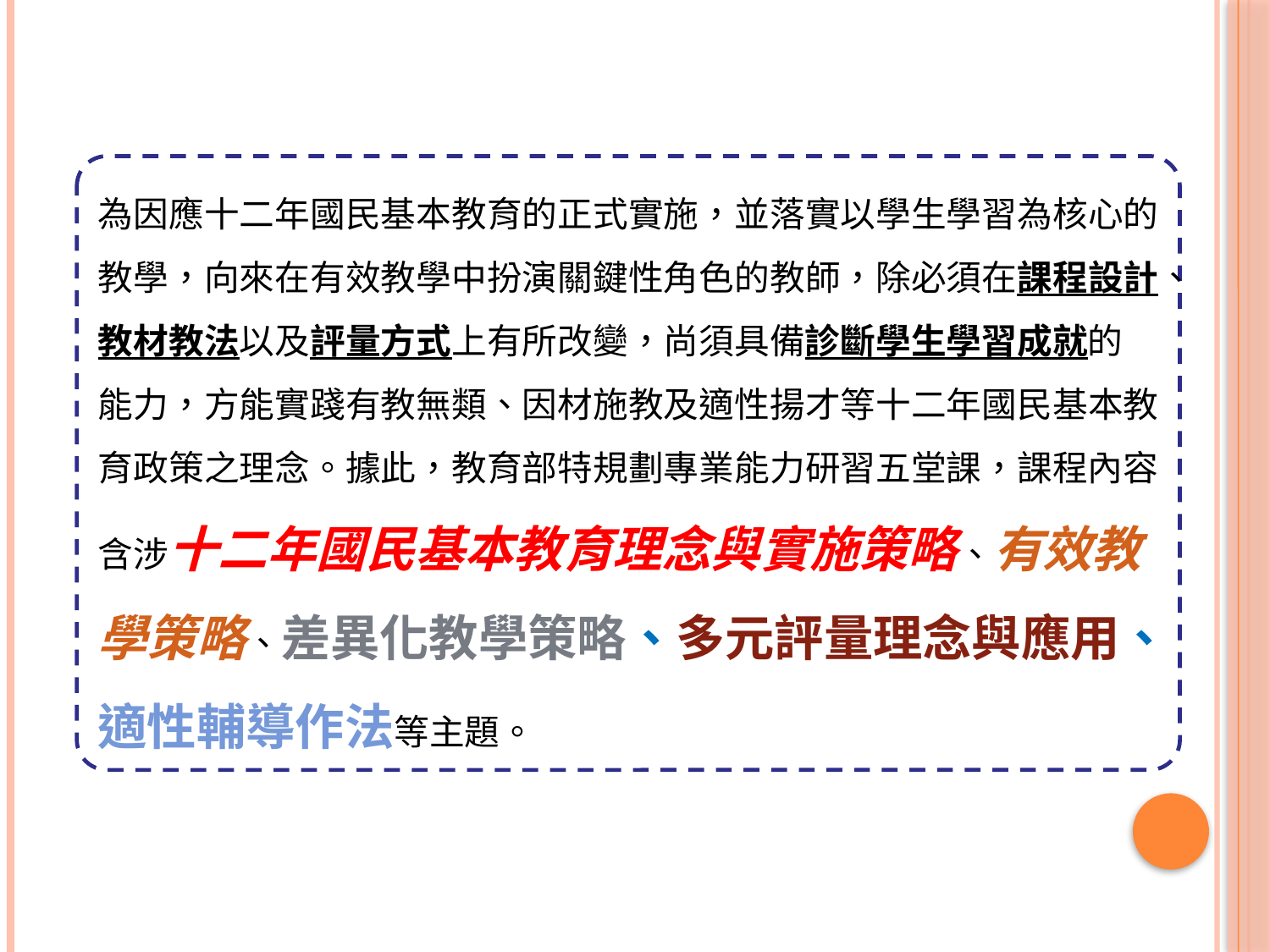

為因應十二年國民基本教育的正式實施，並落實以學生學習為核心的教學，向來在有效教學中扮演關鍵性角色的教師，除必須在課程設計、教材教法以及評量方式上有所改變，尚須具備診斷學生學習成就的能力，方能實踐有教無類、因材施教及適性揚才等十二年國民基本教育政策之理念。據此，教育部特規劃專業能力研習五堂課，課程內容含涉十二年國民基本教育理念與實施策略、有效教學策略、差異化教學策略、多元評量理念與應用、適性輔導作法等主題。